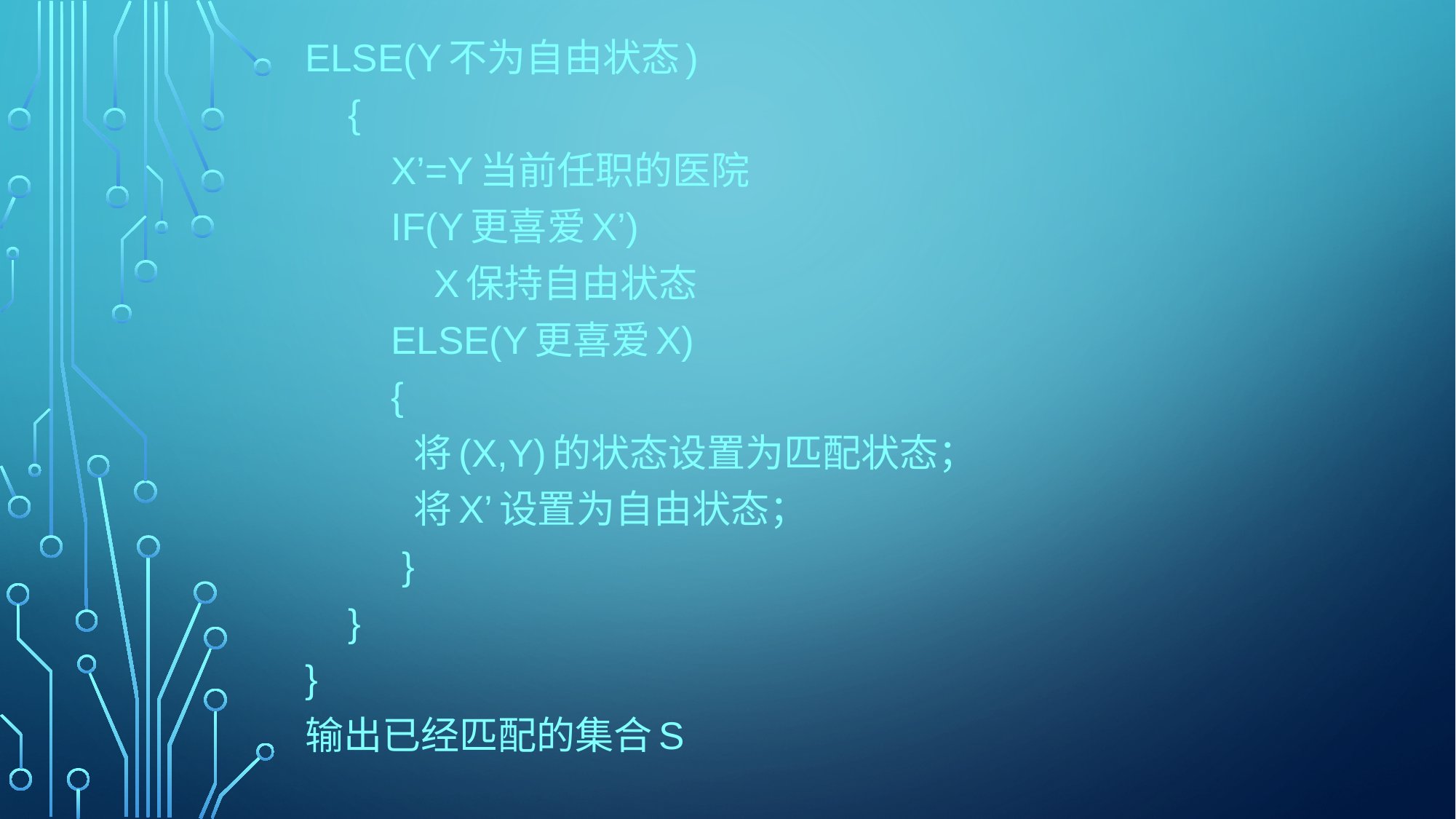

else(y不为自由状态)
    {
        x’=y当前任职的医院
        if(Y更喜爱x’)
            x保持自由状态
        else(Y更喜爱x)
        {
            将(x,y)的状态设置为匹配状态；
            将x’设置为自由状态；
         }
    }
}
输出已经匹配的集合S